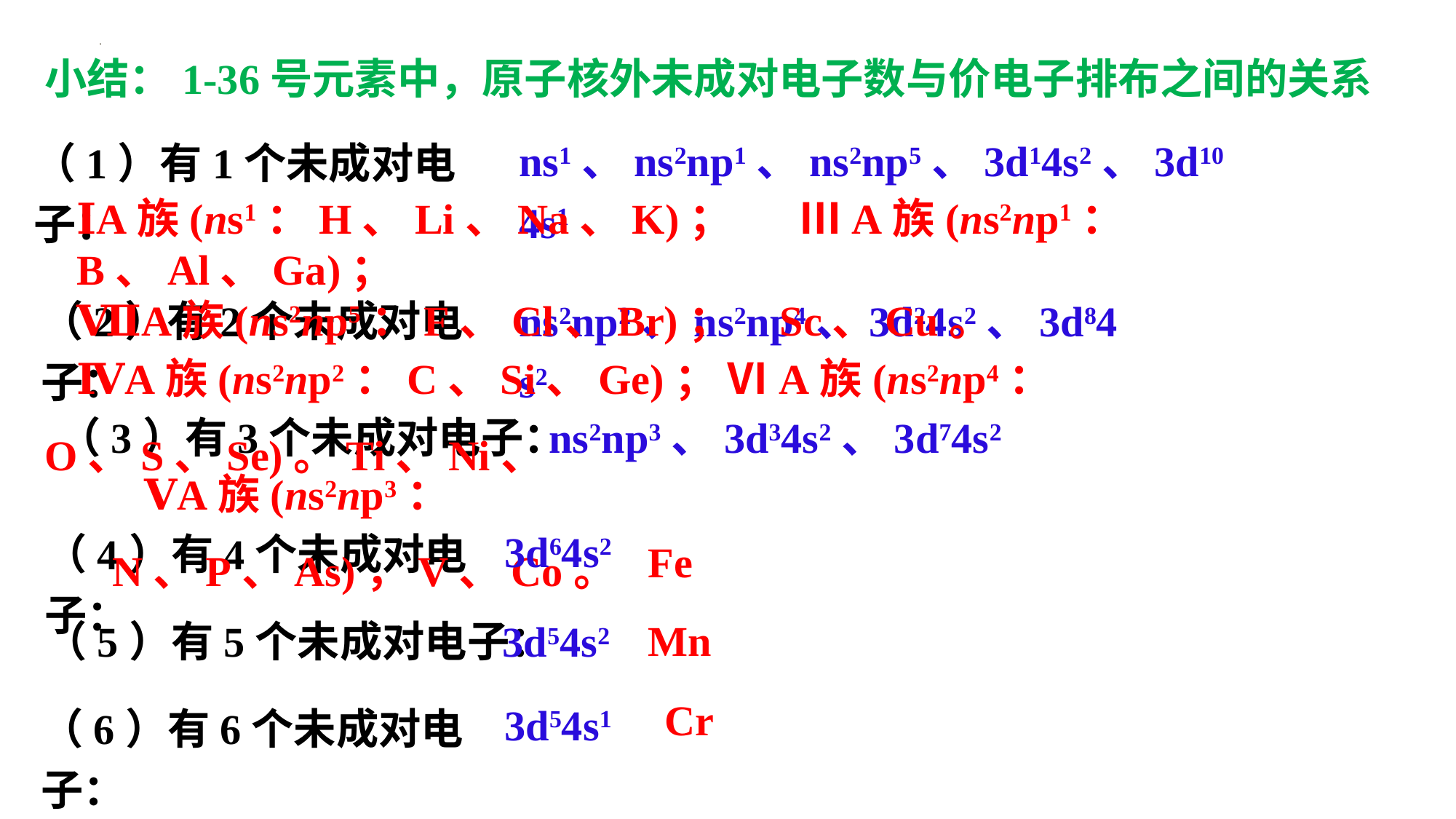

小结：1-36号元素中，原子核外未成对电子数与价电子排布之间的关系
ns1、ns2np1、ns2np5、3d14s2、3d104s1
（1）有1个未成对电子：
ⅠA族(ns1：H、Li、Na、K)；       ⅢA族(ns2np1：B、Al、Ga)；
ⅦA族(ns2np5：F、Cl、Br)；    Sc、Cu。
ns2np2、ns2np4、3d24s2、3d84s2
（2）有2个未成对电子：
ⅣA族(ns2np2：C、Si、Ge)； ⅥA族(ns2np4：O、S、Se)。Ti、Ni、
（3）有3个未成对电子：
ns2np3、3d34s2、3d74s2
ⅤA族(ns2np3：N、P、As)，V、Co。
Fe
3d64s2
（4）有4个未成对电子：
Mn
（5）有5个未成对电子：
3d54s2
Cr
3d54s1
（6）有6个未成对电子：